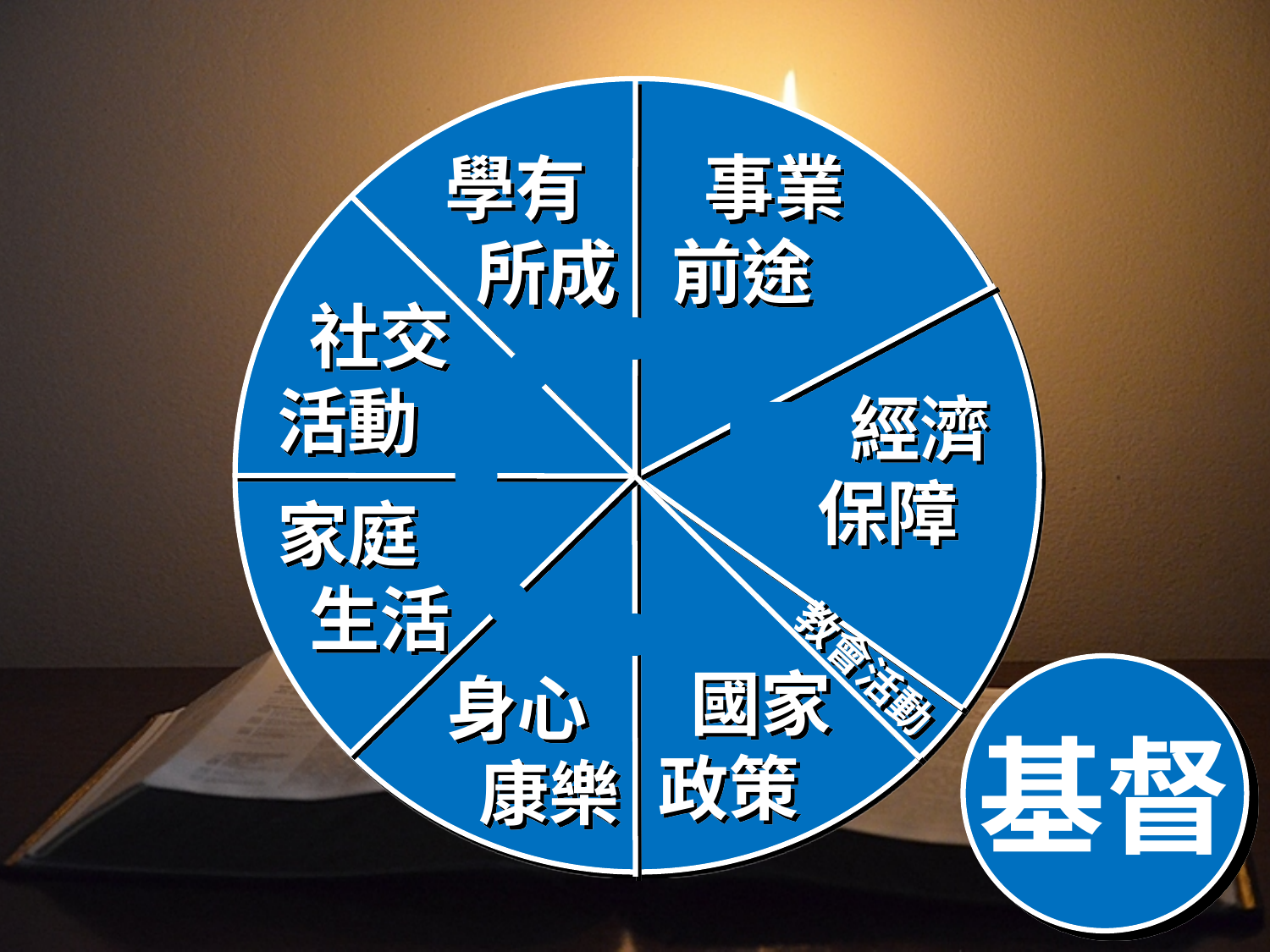

事業
前途
學有
	所成

	社交
活動

	經濟
保障

家庭
	生活

教會活動
	國家
政策
基督
身心
	康樂